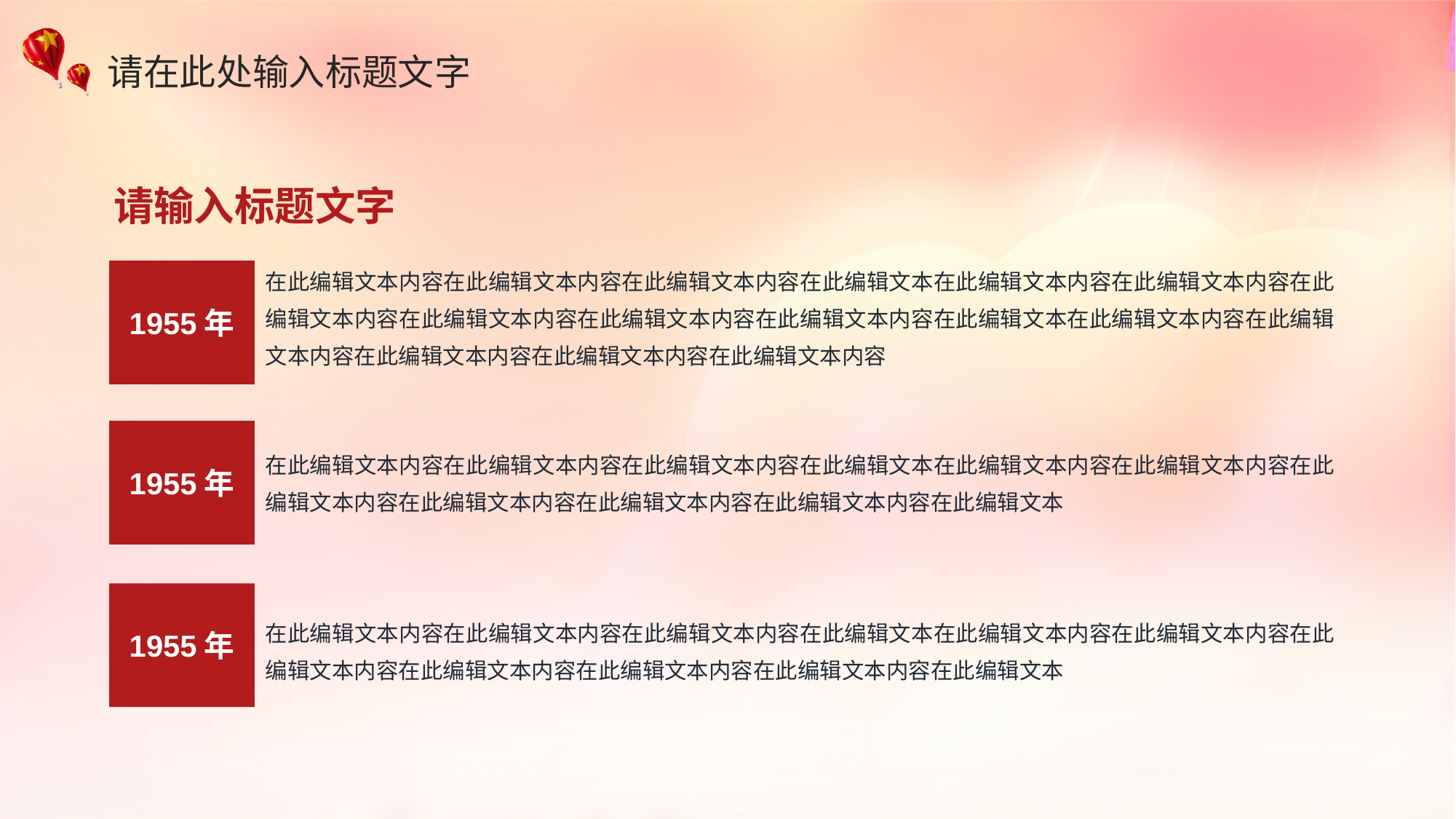

请输入标题文字
在此编辑文本内容在此编辑文本内容在此编辑文本内容在此编辑文本在此编辑文本内容在此编辑文本内容在此编辑文本内容在此编辑文本内容在此编辑文本内容在此编辑文本内容在此编辑文本在此编辑文本内容在此编辑文本内容在此编辑文本内容在此编辑文本内容在此编辑文本内容

1955年

1955年

在此编辑文本内容在此编辑文本内容在此编辑文本内容在此编辑文本在此编辑文本内容在此编辑文本内容在此编辑文本内容在此编辑文本内容在此编辑文本内容在此编辑文本内容在此编辑文本

1955年

在此编辑文本内容在此编辑文本内容在此编辑文本内容在此编辑文本在此编辑文本内容在此编辑文本内容在此编辑文本内容在此编辑文本内容在此编辑文本内容在此编辑文本内容在此编辑文本